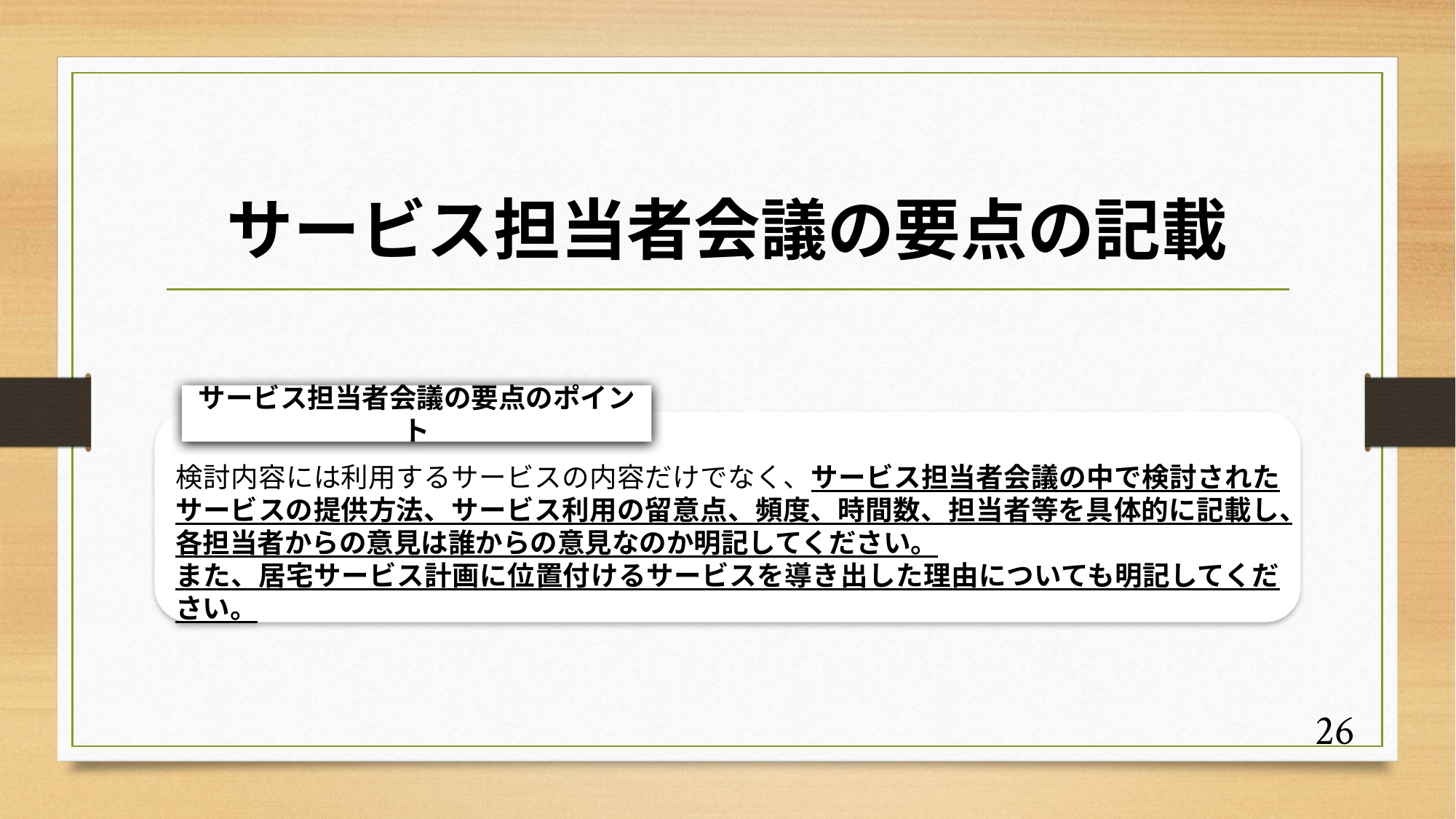

# サービス担当者会議の要点の記載
サービス担当者会議の要点のポイント

検討内容には利用するサービスの内容だけでなく、サービス担当者会議の中で検討されたサービスの提供方法、サービス利用の留意点、頻度、時間数、担当者等を具体的に記載し、各担当者からの意見は誰からの意見なのか明記してください。
また、居宅サービス計画に位置付けるサービスを導き出した理由についても明記してください。
26